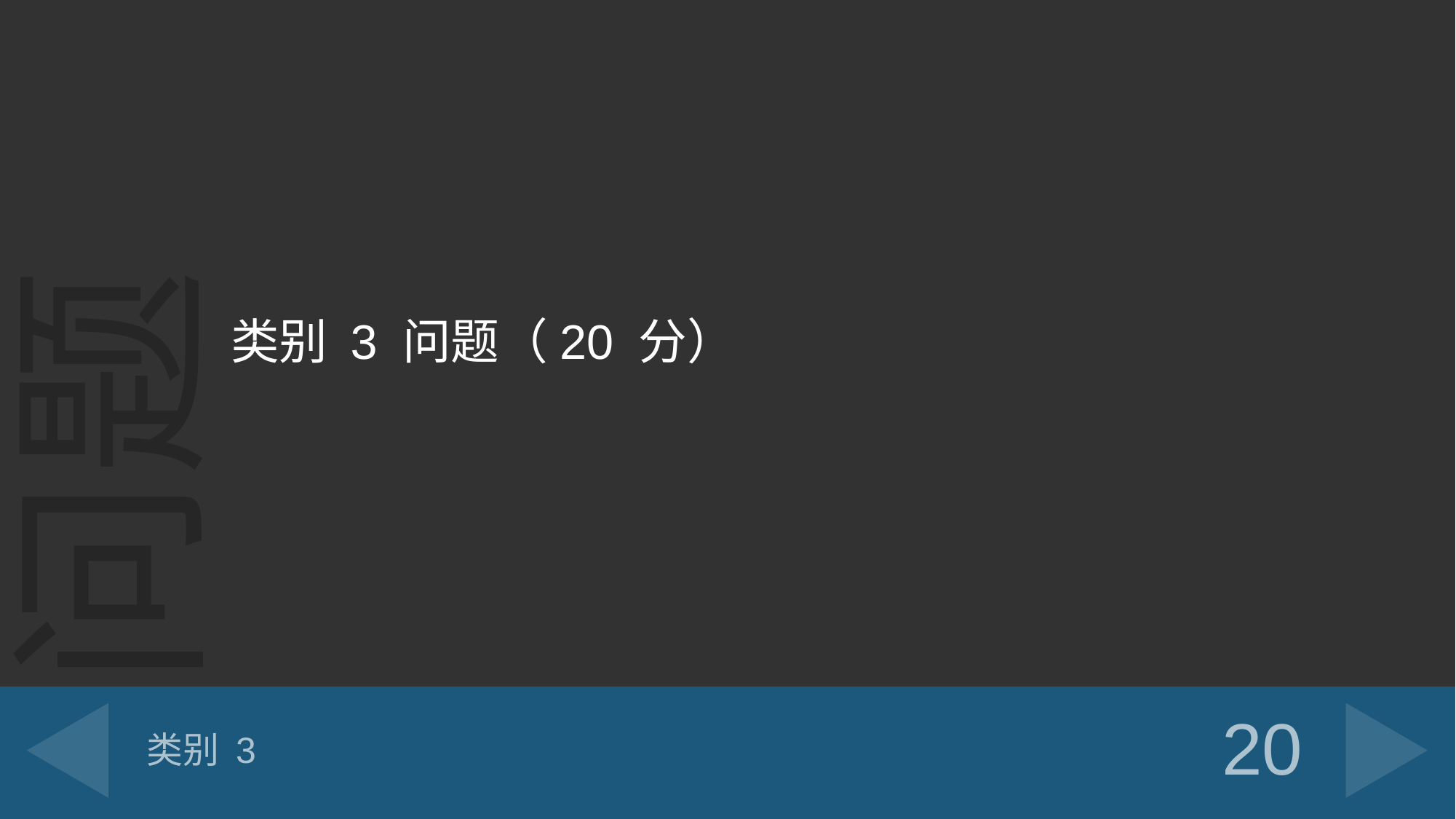

类别 3 问题（20 分）
# 类别 3
20